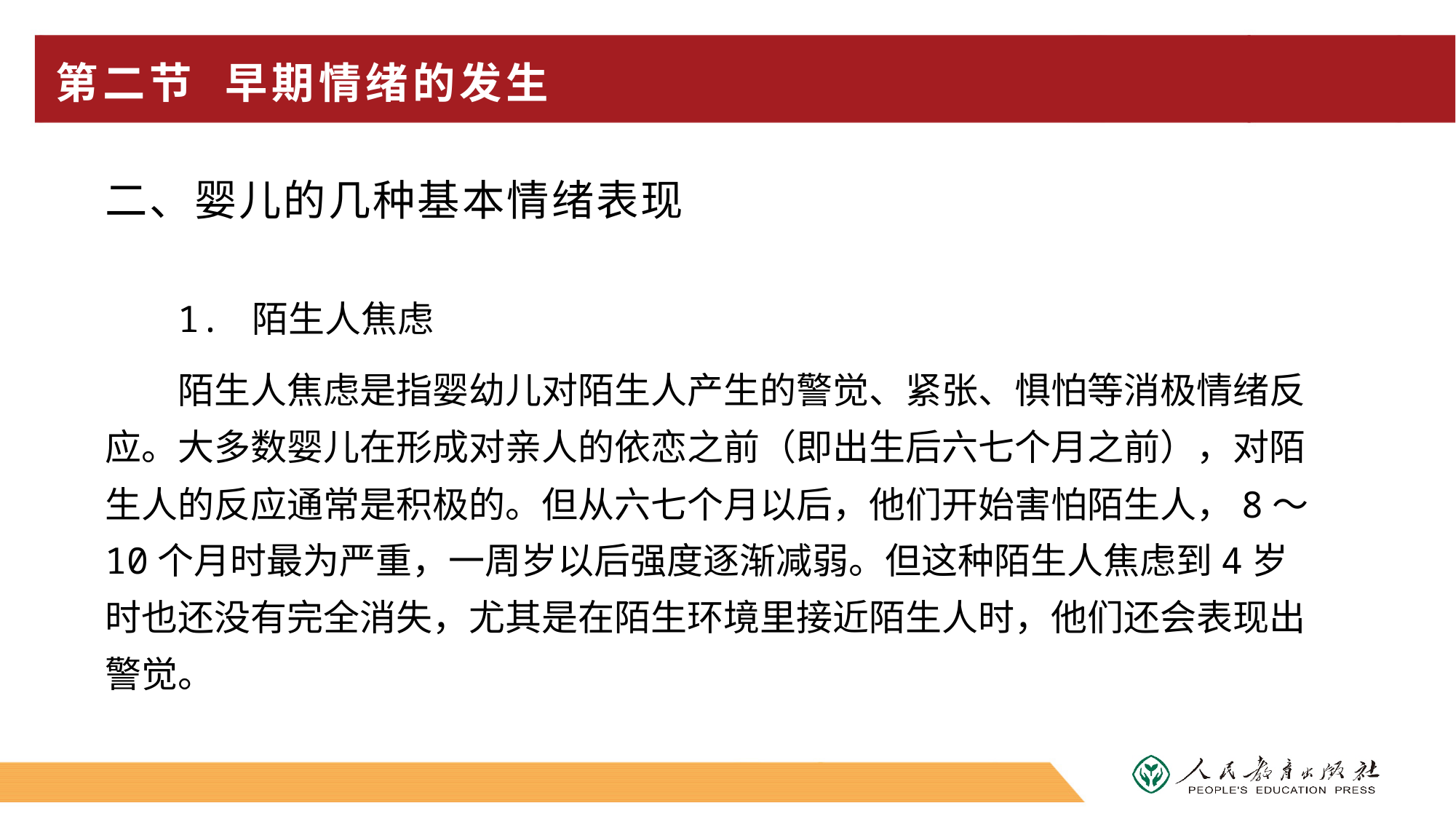

# 第二节  早期情绪的发生
二、婴儿的几种基本情绪表现
1. 陌生人焦虑
陌生人焦虑是指婴幼儿对陌生人产生的警觉、紧张、惧怕等消极情绪反应。大多数婴儿在形成对亲人的依恋之前（即出生后六七个月之前），对陌生人的反应通常是积极的。但从六七个月以后，他们开始害怕陌生人，8～10个月时最为严重，一周岁以后强度逐渐减弱。但这种陌生人焦虑到4岁时也还没有完全消失，尤其是在陌生环境里接近陌生人时，他们还会表现出警觉。